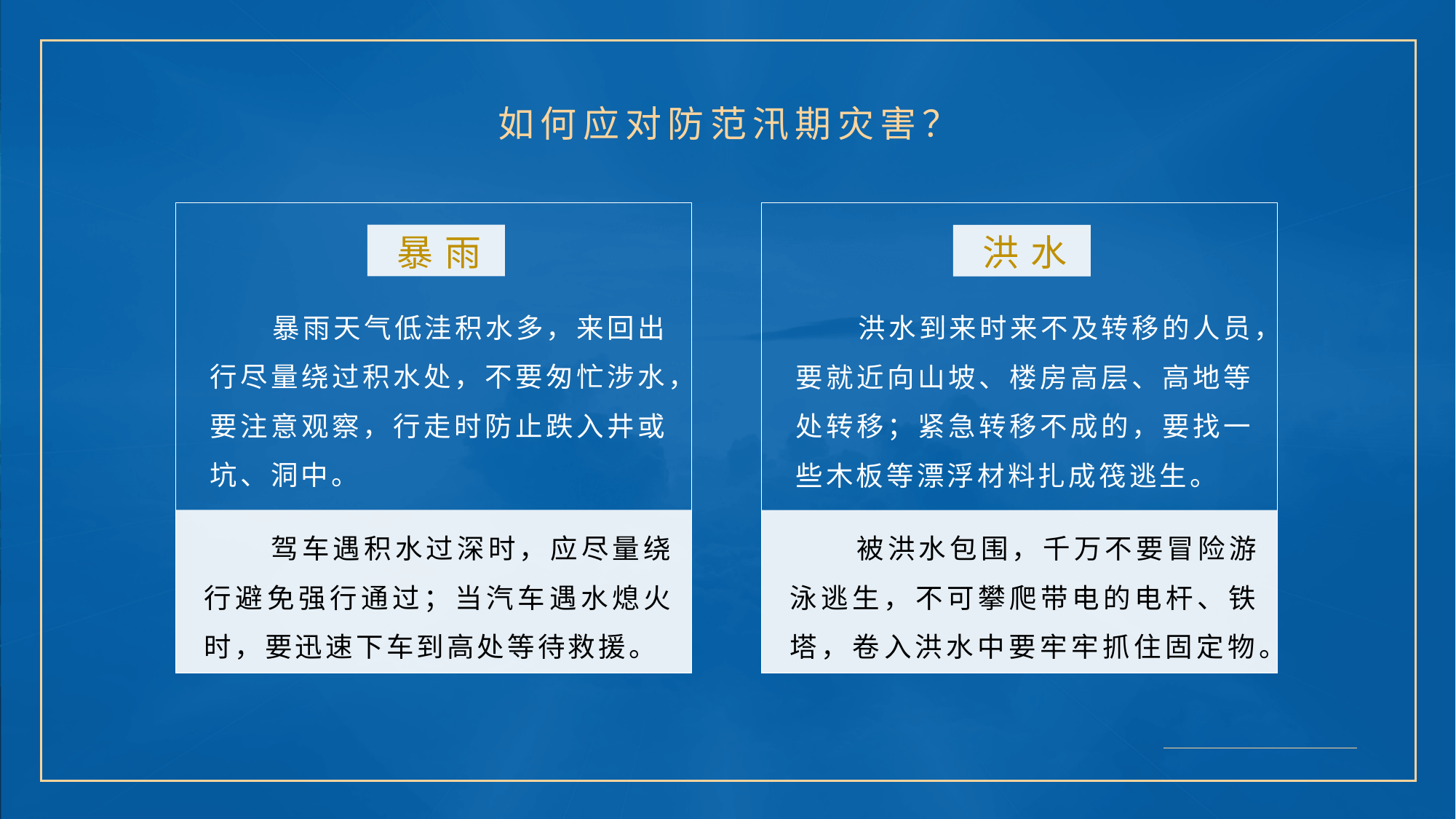

如何应对防范汛期灾害？

暴雨

洪水

      暴雨天气低洼积水多，来回出行尽量绕过积水处，不要匆忙涉水，要注意观察，行走时防止跌入井或坑、洞中。
      洪水到来时来不及转移的人员，要就近向山坡、楼房高层、高地等处转移；紧急转移不成的，要找一些木板等漂浮材料扎成筏逃生。
      驾车遇积水过深时，应尽量绕行避免强行通过；当汽车遇水熄火时，要迅速下车到高处等待救援。

      被洪水包围，千万不要冒险游泳逃生，不可攀爬带电的电杆、铁塔，卷入洪水中要牢牢抓住固定物。